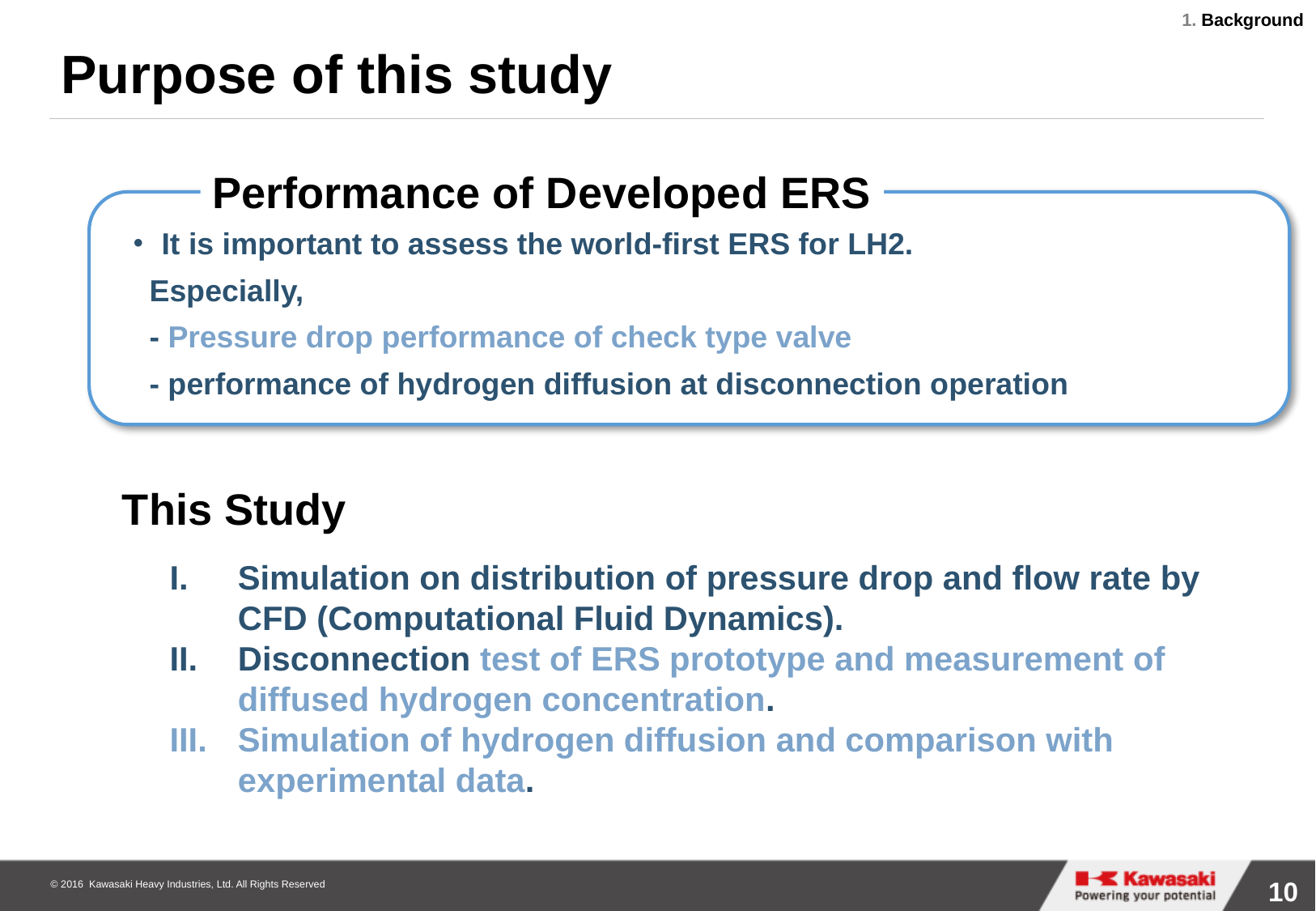

1. Background
Purpose of this study
Performance of Developed ERS

・It is important to assess the world-first ERS for LH2.
   Especially,
   - Pressure drop performance of check type valve
   - performance of hydrogen diffusion at disconnection operation
This Study
Simulation on distribution of pressure drop and flow rate by CFD (Computational Fluid Dynamics).
Disconnection test of ERS prototype and measurement of diffused hydrogen concentration.
Simulation of hydrogen diffusion and comparison with experimental data.